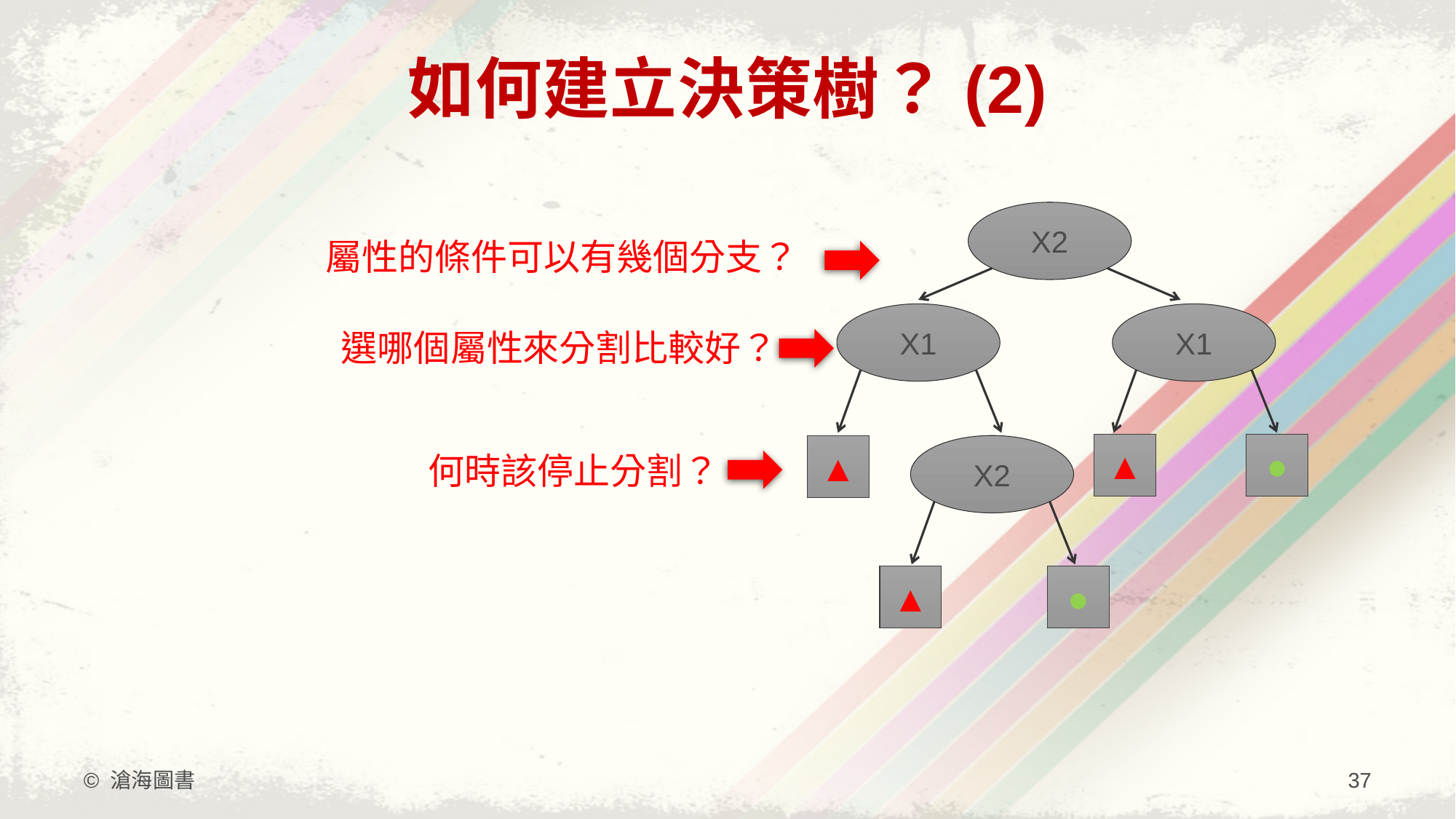

# 如何建立決策樹？(2)
X2
屬性的條件可以有幾個分支？

X1
X1
選哪個屬性來分割比較好？

●
▲
X2
▲
何時該停止分割？

▲
●
© 滄海圖書

37